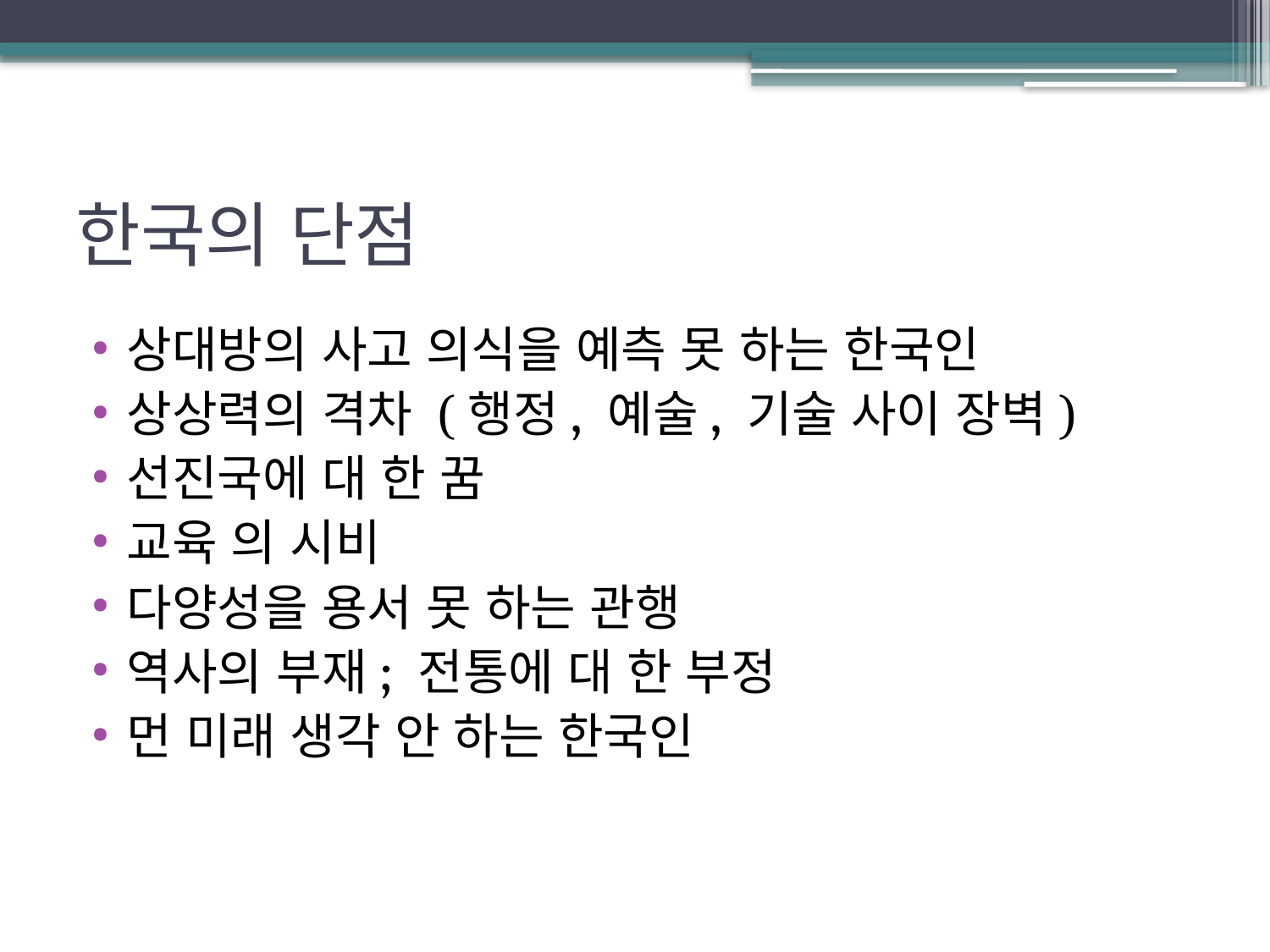

# 한국의 단점
상대방의 사고 의식을 예측 못 하는 한국인
상상력의 격차 (행정, 예술, 기술 사이 장벽)
선진국에 대 한 꿈
교육 의 시비
다양성을 용서 못 하는 관행
역사의 부재; 전통에 대 한 부정
먼 미래 생각 안 하는 한국인